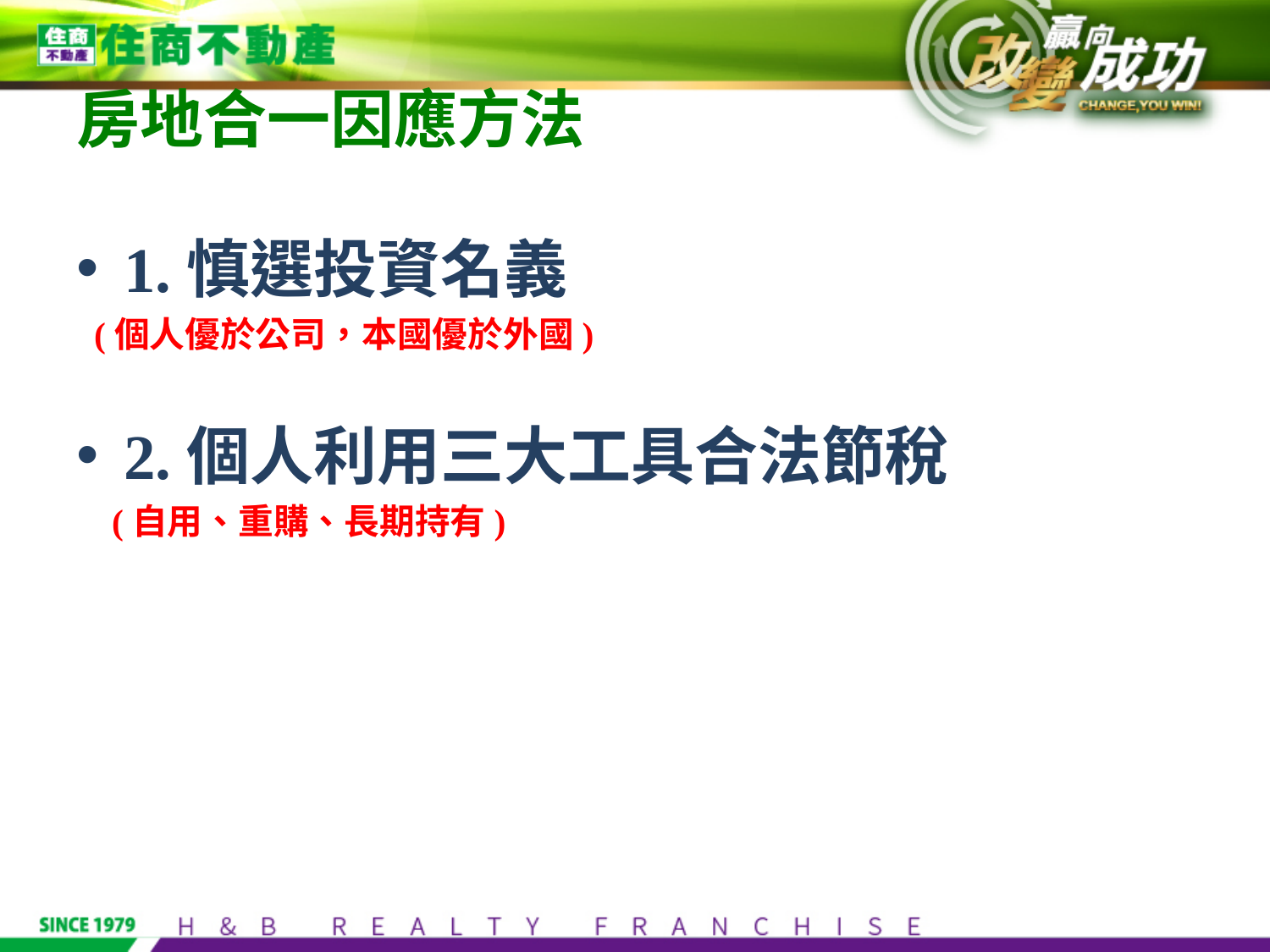

# 房地合一因應方法
1.慎選投資名義
  (個人優於公司，本國優於外國)

2.個人利用三大工具合法節稅
    (自用、重購、長期持有)